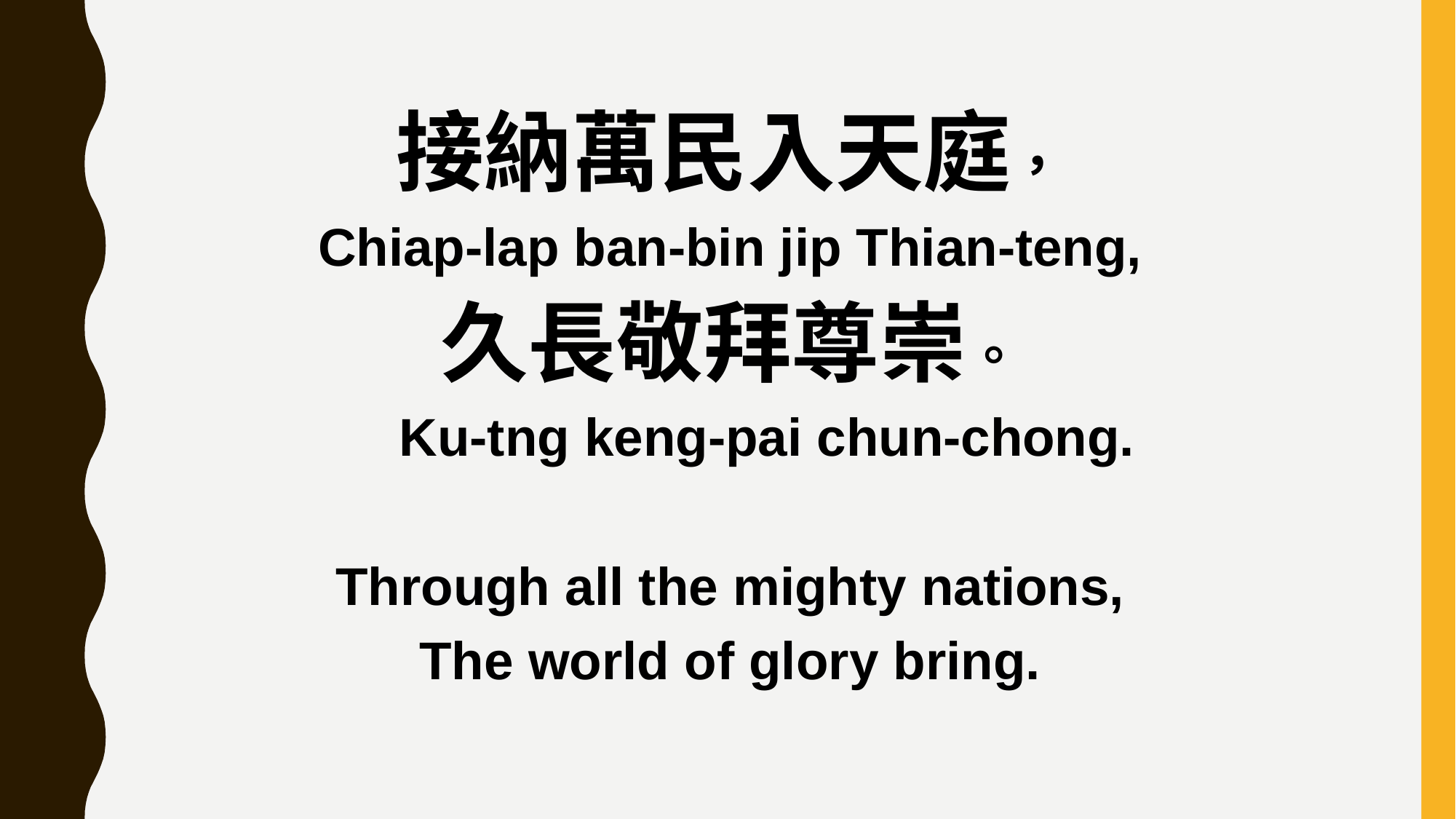

接納萬民入天庭，
Chiap-lap ban-bin jip Thian-teng,
久長敬拜尊崇。
     Ku-tng keng-pai chun-chong.

Through all the mighty nations,
The world of glory bring.